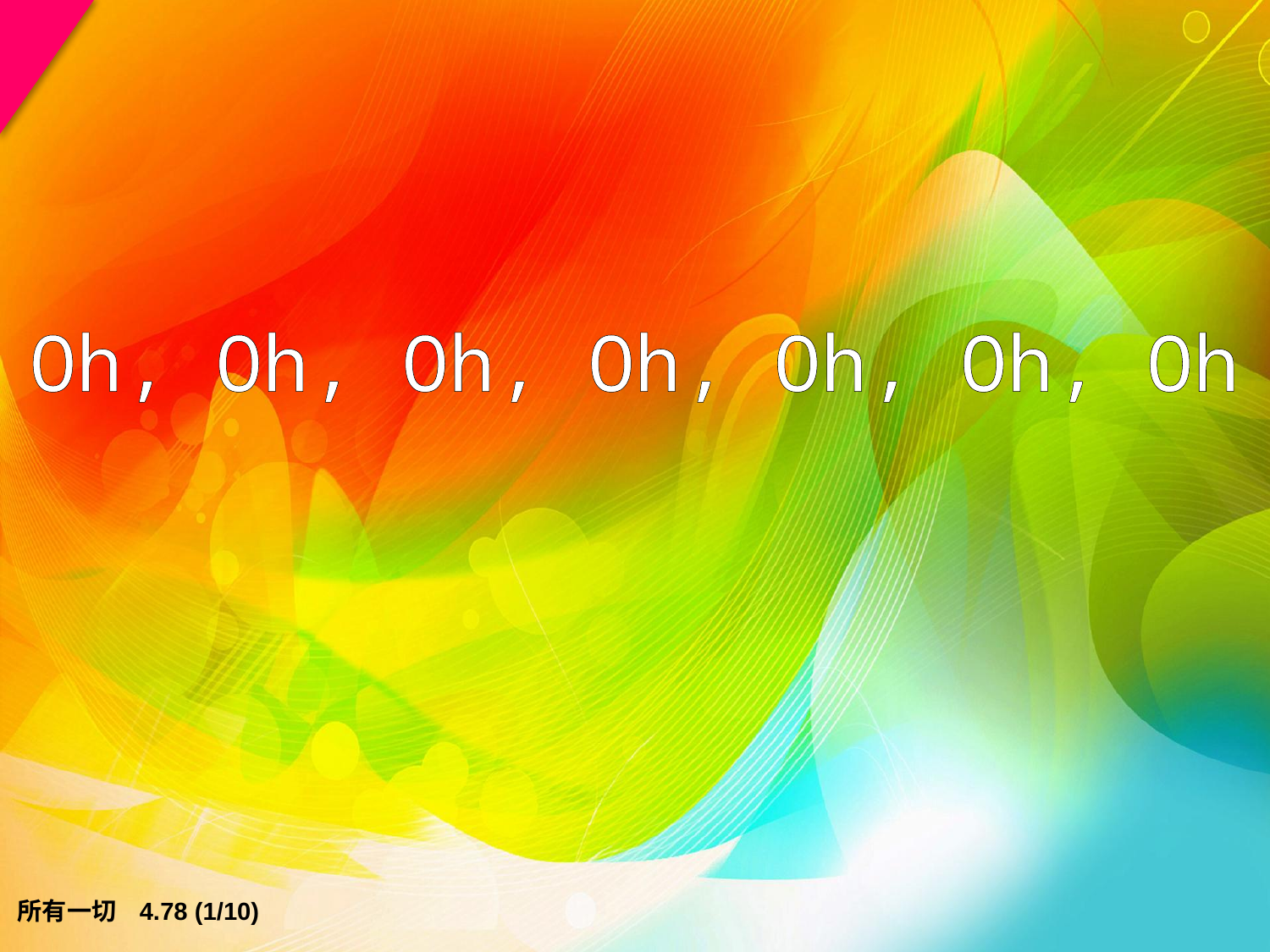

# Oh, Oh, Oh, Oh, Oh, Oh, Oh

所有一切   4.78 (1/10)